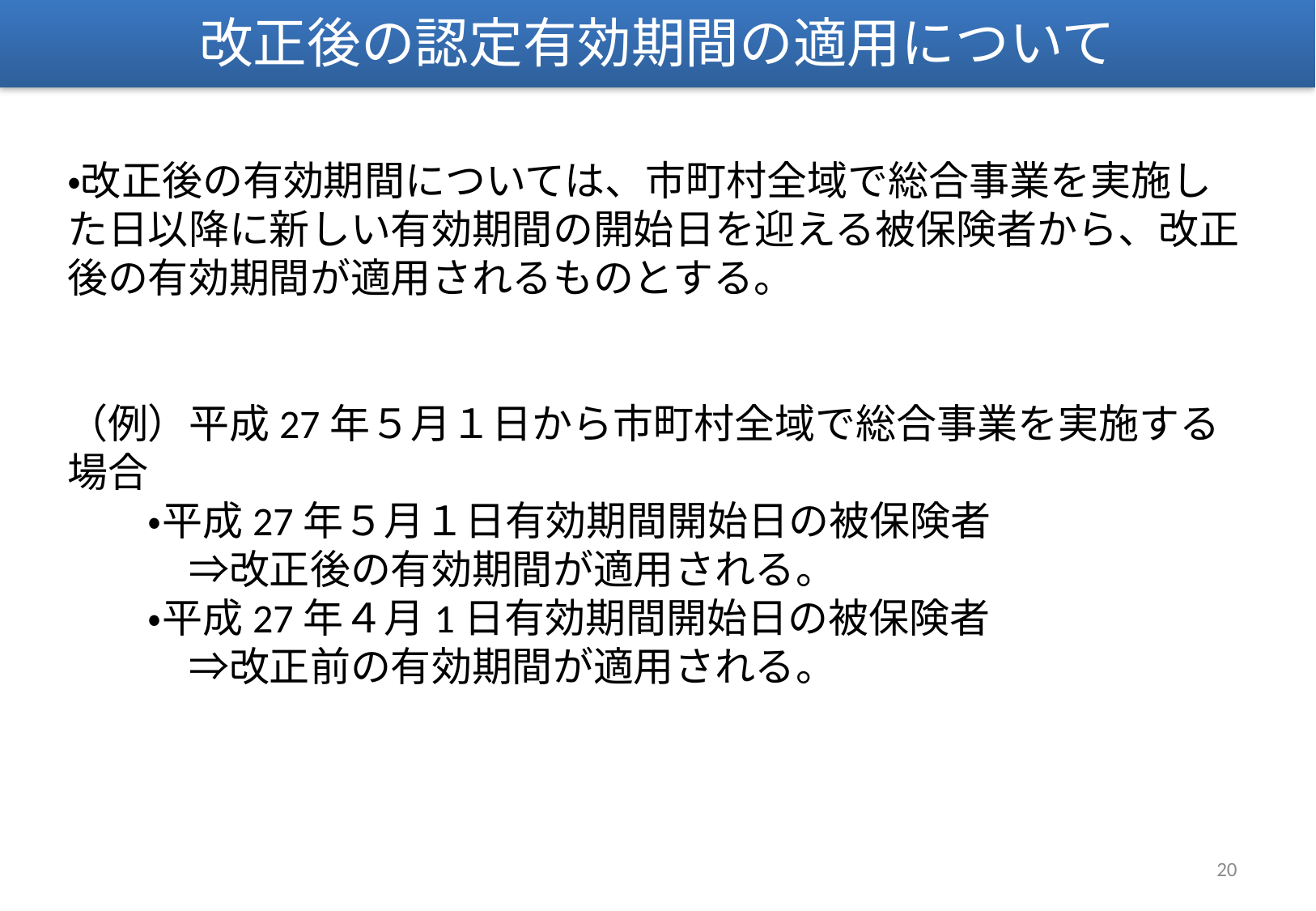

改正後の認定有効期間の適用について
・改正後の有効期間については、市町村全域で総合事業を実施した日以降に新しい有効期間の開始日を迎える被保険者から、改正後の有効期間が適用されるものとする。

（例）平成27年５月１日から市町村全域で総合事業を実施する場合
　　・平成27年５月１日有効期間開始日の被保険者
　　　⇒改正後の有効期間が適用される。
　　・平成27年４月1日有効期間開始日の被保険者
　　　⇒改正前の有効期間が適用される。
20